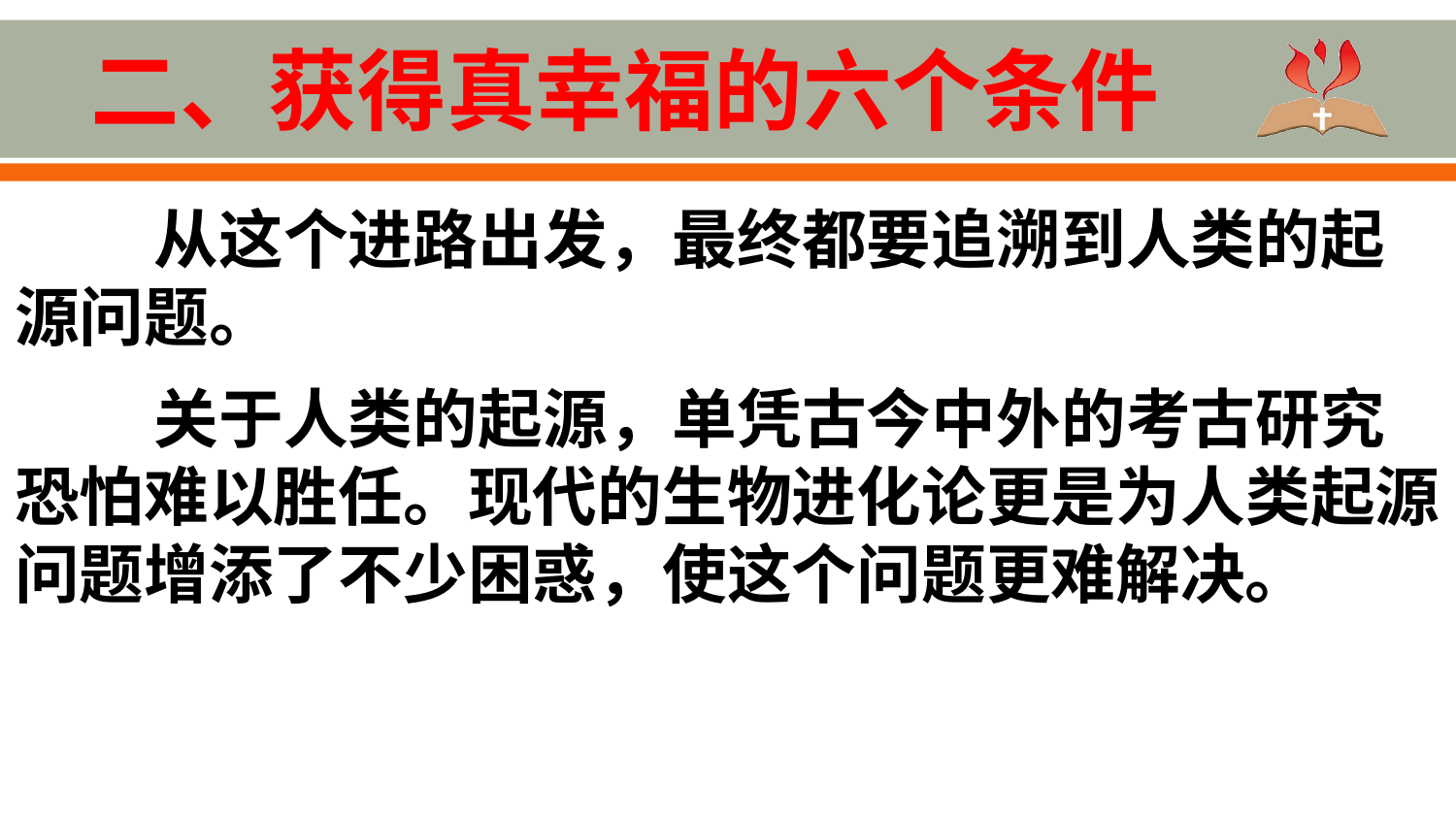

# 二、获得真幸福的六个条件
 从这个进路出发，最终都要追溯到人类的起源问题。
 关于人类的起源，单凭古今中外的考古研究恐怕难以胜任。现代的生物进化论更是为人类起源问题增添了不少困惑，使这个问题更难解决。